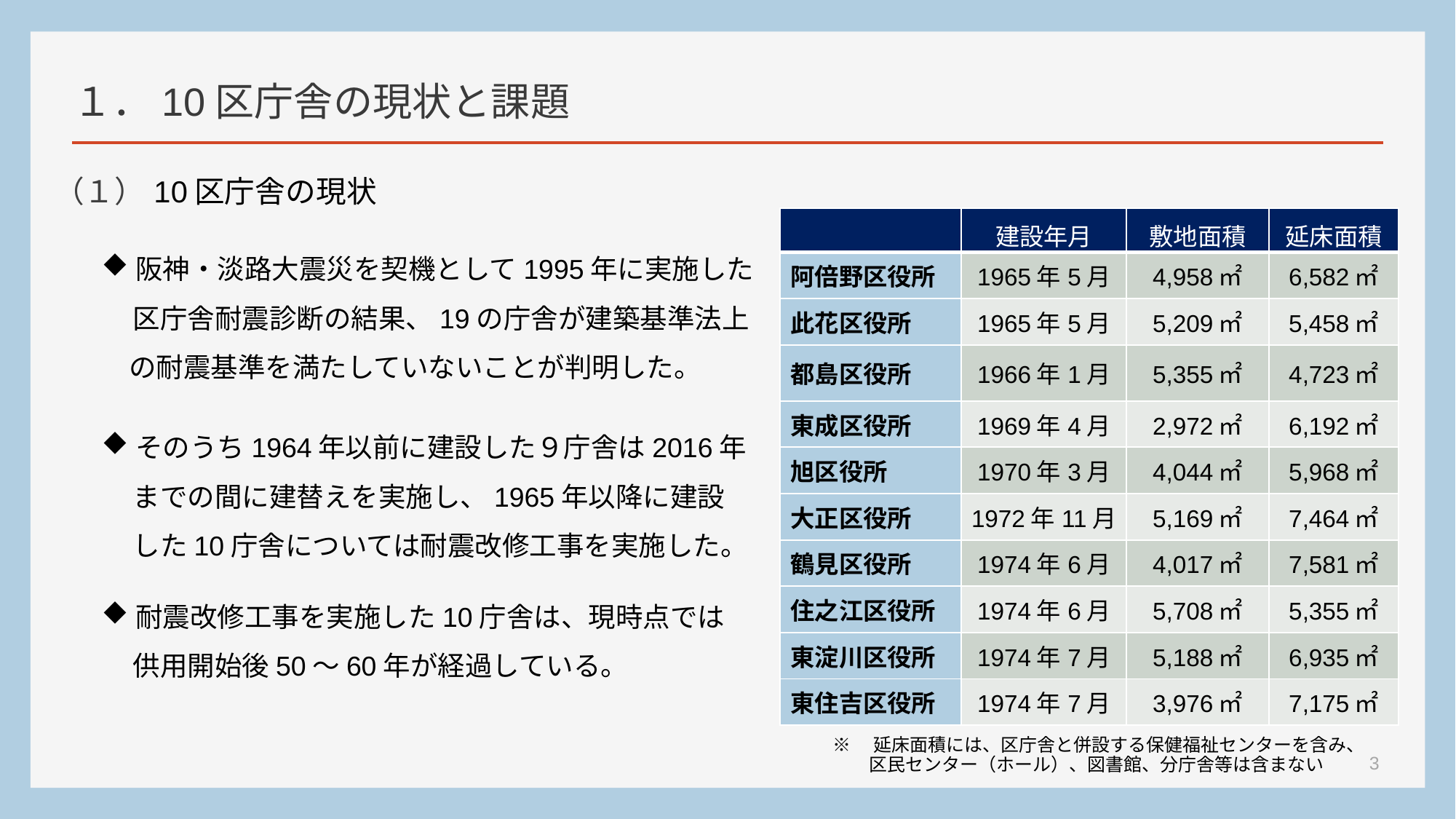

# １．10区庁舎の現状と課題
（１）10区庁舎の現状

|  | 建設年月 | 敷地面積 | 延床面積 |
| --- | --- | --- | --- |
| 阿倍野区役所 | 1965年5月 | 4,958㎡ | 6,582㎡ |
| 此花区役所 | 1965年5月 | 5,209㎡ | 5,458㎡ |
| 都島区役所 | 1966年1月 | 5,355㎡ | 4,723㎡ |
| 東成区役所 | 1969年4月 | 2,972㎡ | 6,192㎡ |
| 旭区役所 | 1970年3月 | 4,044㎡ | 5,968㎡ |
| 大正区役所 | 1972年11月 | 5,169㎡ | 7,464㎡ |
| 鶴見区役所 | 1974年6月 | 4,017㎡ | 7,581㎡ |
| 住之江区役所 | 1974年6月 | 5,708㎡ | 5,355㎡ |
| 東淀川区役所 | 1974年7月 | 5,188㎡ | 6,935㎡ |
| 東住吉区役所 | 1974年7月 | 3,976㎡ | 7,175㎡ |
阪神・淡路大震災を契機として1995年に実施した
    区庁舎耐震診断の結果、19の庁舎が建築基準法上
　の耐震基準を満たしていないことが判明した。

そのうち1964年以前に建設した９庁舎は2016年
    までの間に建替えを実施し、1965年以降に建設
    した10庁舎については耐震改修工事を実施した。

耐震改修工事を実施した10庁舎は、現時点では
    供用開始後50～60年が経過している。
※　延床面積には、区庁舎と併設する保健福祉センターを含み、
　　区民センター（ホール）、図書館、分庁舎等は含まない
3